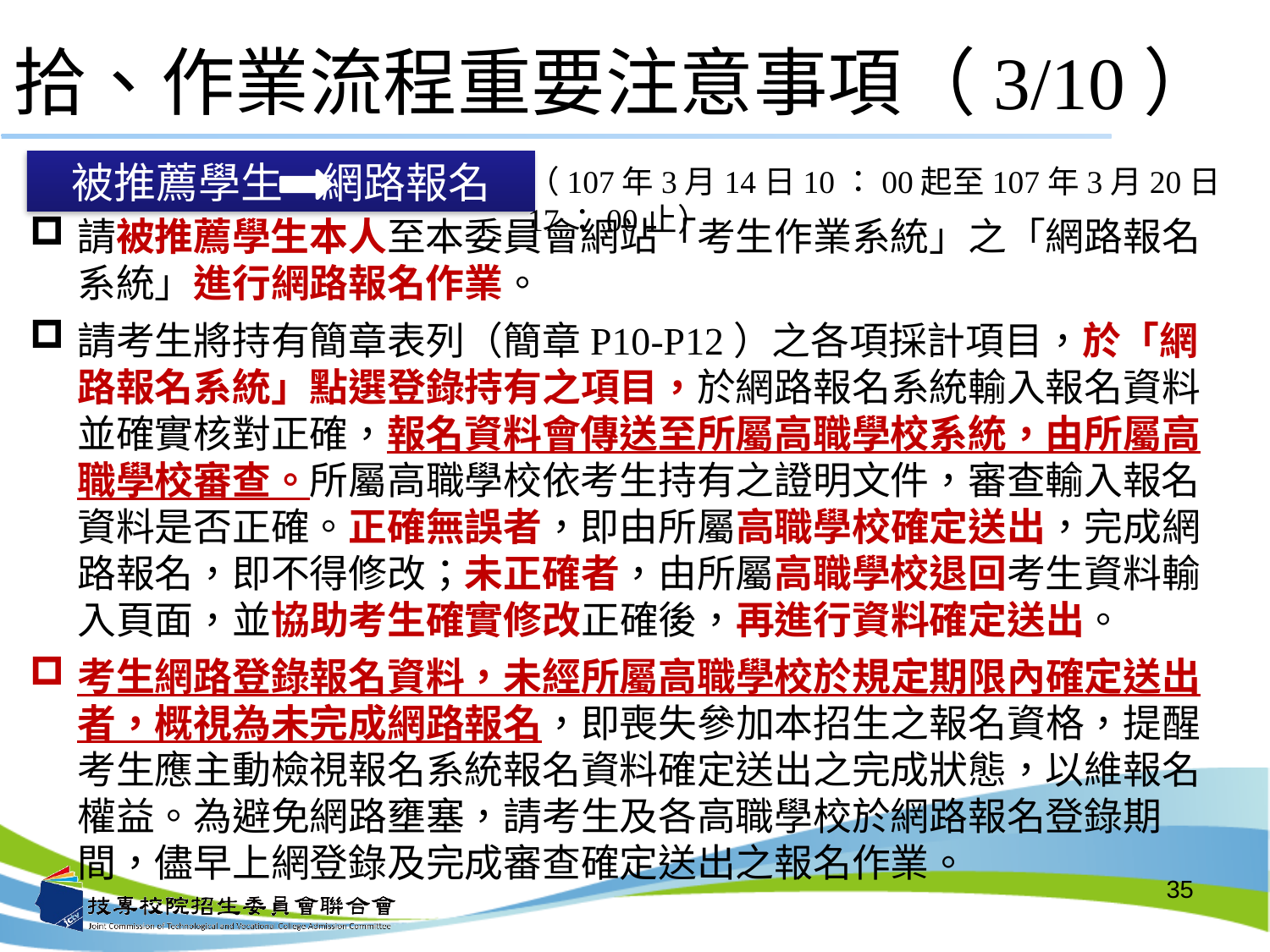

# 拾、作業流程重要注意事項（3/10）
被推薦學生    網路報名
（107年3月14日10：00起至107年3月20日17：00止）

請被推薦學生本人至本委員會網站「考生作業系統」之「網路報名系統」進行網路報名作業。
請考生將持有簡章表列（簡章P10-P12）之各項採計項目，於「網路報名系統」點選登錄持有之項目，於網路報名系統輸入報名資料並確實核對正確，報名資料會傳送至所屬高職學校系統，由所屬高職學校審查。所屬高職學校依考生持有之證明文件，審查輸入報名資料是否正確。正確無誤者，即由所屬高職學校確定送出，完成網路報名，即不得修改；未正確者，由所屬高職學校退回考生資料輸入頁面，並協助考生確實修改正確後，再進行資料確定送出。
考生網路登錄報名資料，未經所屬高職學校於規定期限內確定送出者，概視為未完成網路報名，即喪失參加本招生之報名資格，提醒考生應主動檢視報名系統報名資料確定送出之完成狀態，以維報名權益。為避免網路壅塞，請考生及各高職學校於網路報名登錄期間，儘早上網登錄及完成審查確定送出之報名作業。

35